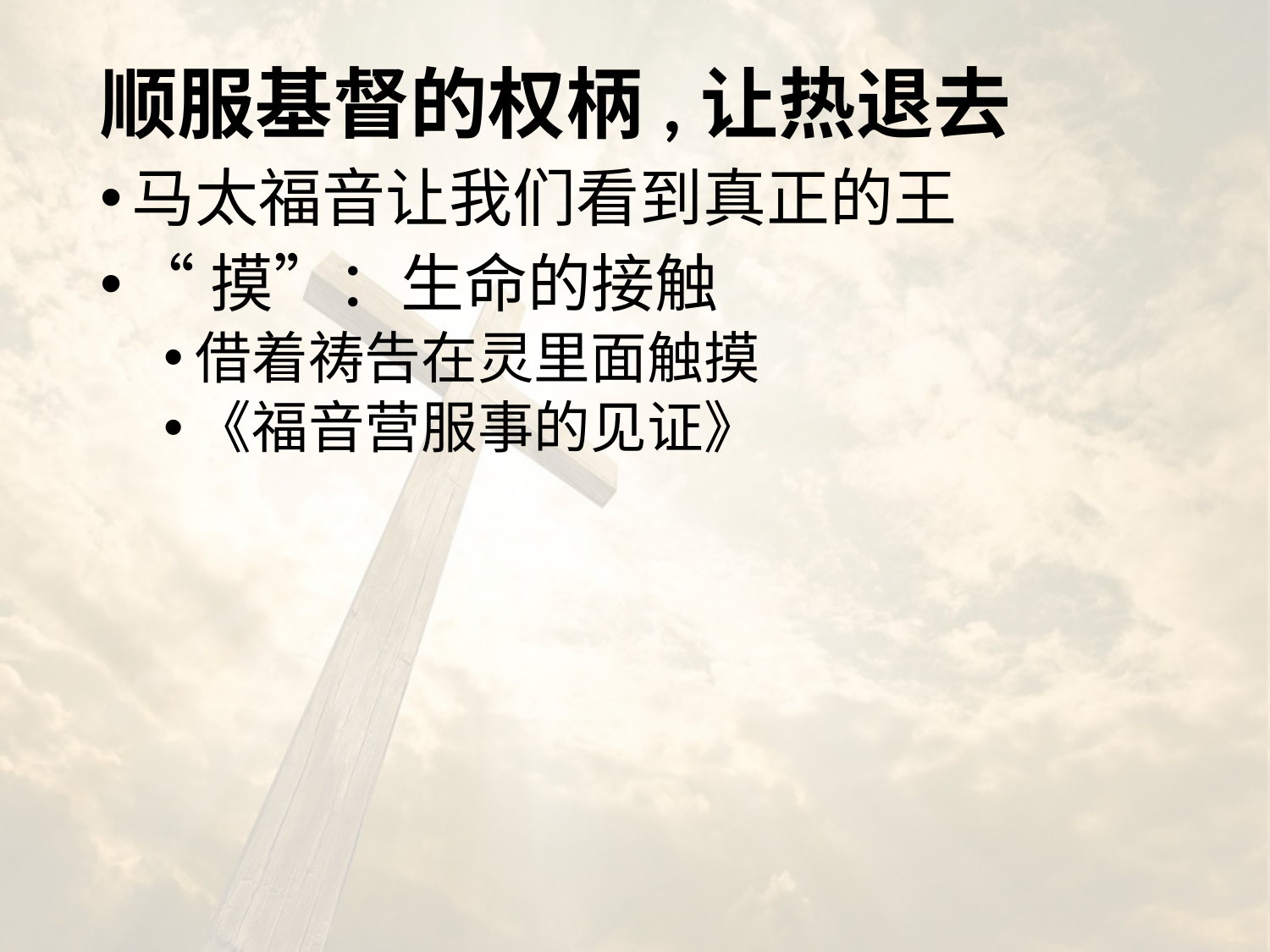

# 顺服基督的权柄,让热退去
马太福音让我们看到真正的王
“摸”：生命的接触
借着祷告在灵里面触摸
《福音营服事的见证》